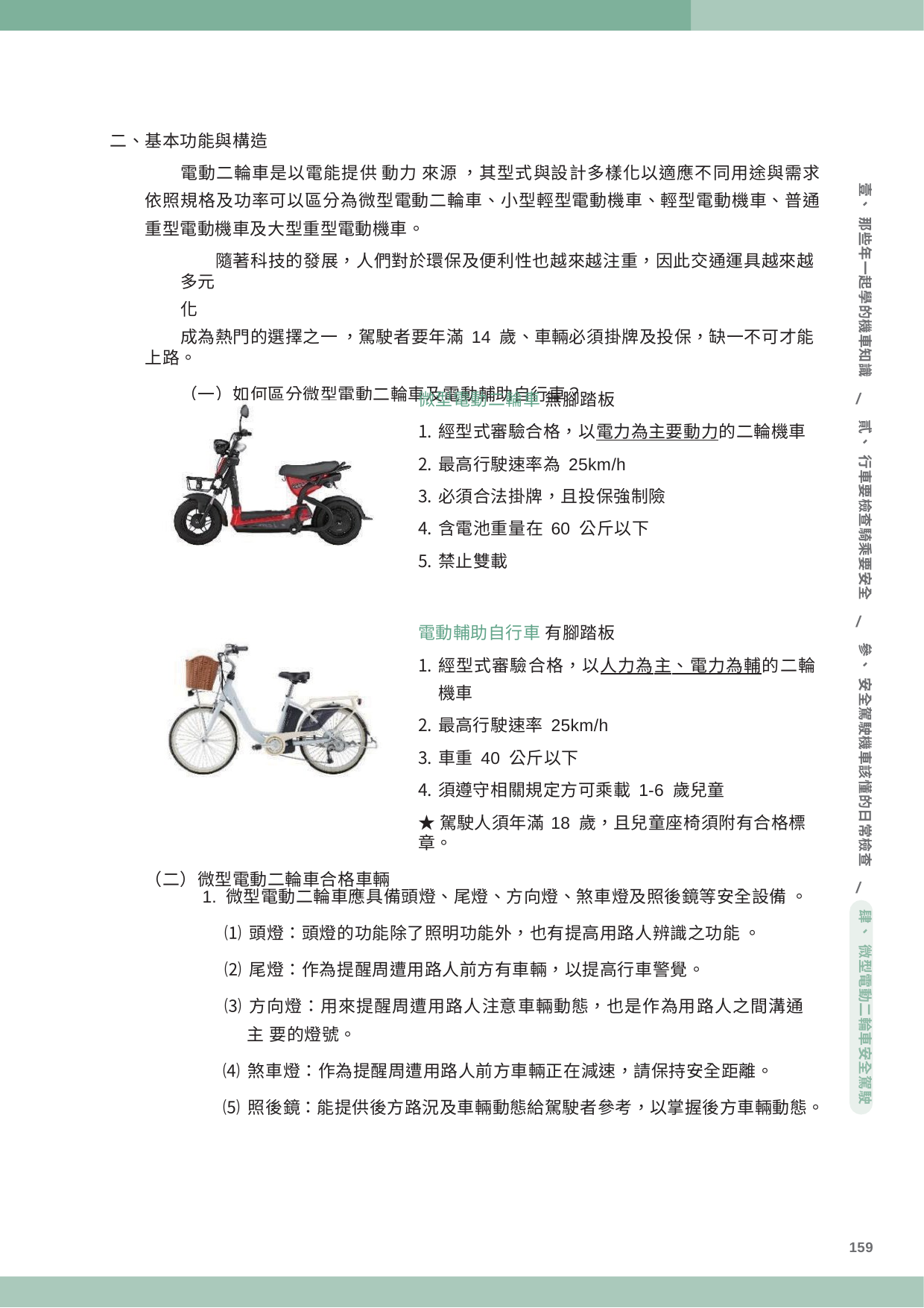

二、基本功能與構造
電動二輪車是以電能提供 動力 來源 ，其型式與設計多樣化以適應不同用途與需求 依照規格及功率可以區分為微型電動二輪車、小型輕型電動機車、輕型電動機車、普通 重型電動機車及大型重型電動機車。
隨著科技的發展，人們對於環保及便利性也越來越注重，因此交通運具越來越多元
化
成為熱門的選擇之一 ，駕駛者要年滿 14 歲、車輛必須掛牌及投保，缺一不可才能上路。
（一）如何區分微型電動二輪車及電動輔助自行車？
壹、  那些年一起學的機車知識
/
微型電動二輪車 無腳踏板

經型式審驗合格，以電力為主要動力的二輪機車
最高行駛速率為 25km/h
必須合法掛牌，且投保強制險
含電池重量在 60 公斤以下
禁止雙載
貳、  行車要檢查騎乘要安全
/
電動輔助自行車 有腳踏板

參、  安全駕駛機車該懂的日常檢查
經型式審驗合格，以人力為主、電力為輔的二輪 機車
最高行駛速率 25km/h
車重 40 公斤以下
須遵守相關規定方可乘載 1-6 歲兒童
★駕駛人須年滿18 歲，且兒童座椅須附有合格標章。
（二）微型電動二輪車合格車輛
/
1. 微型電動二輪車應具備頭燈、尾燈、方向燈、煞車燈及照後鏡等安全設備 。
⑴ 頭燈：頭燈的功能除了照明功能外，也有提高用路人辨識之功能 。
⑵ 尾燈：作為提醒周遭用路人前方有車輛，以提高行車警覺。

肆、  微型電動二輪車安全駕駛
⑶ 方向燈：用來提醒周遭用路人注意車輛動態，也是作為用路人之間溝通主 要的燈號。
⑷ 煞車燈：作為提醒周遭用路人前方車輛正在減速，請保持安全距離。
⑸ 照後鏡：能提供後方路況及車輛動態給駕駛者參考，以掌握後方車輛動態。
159